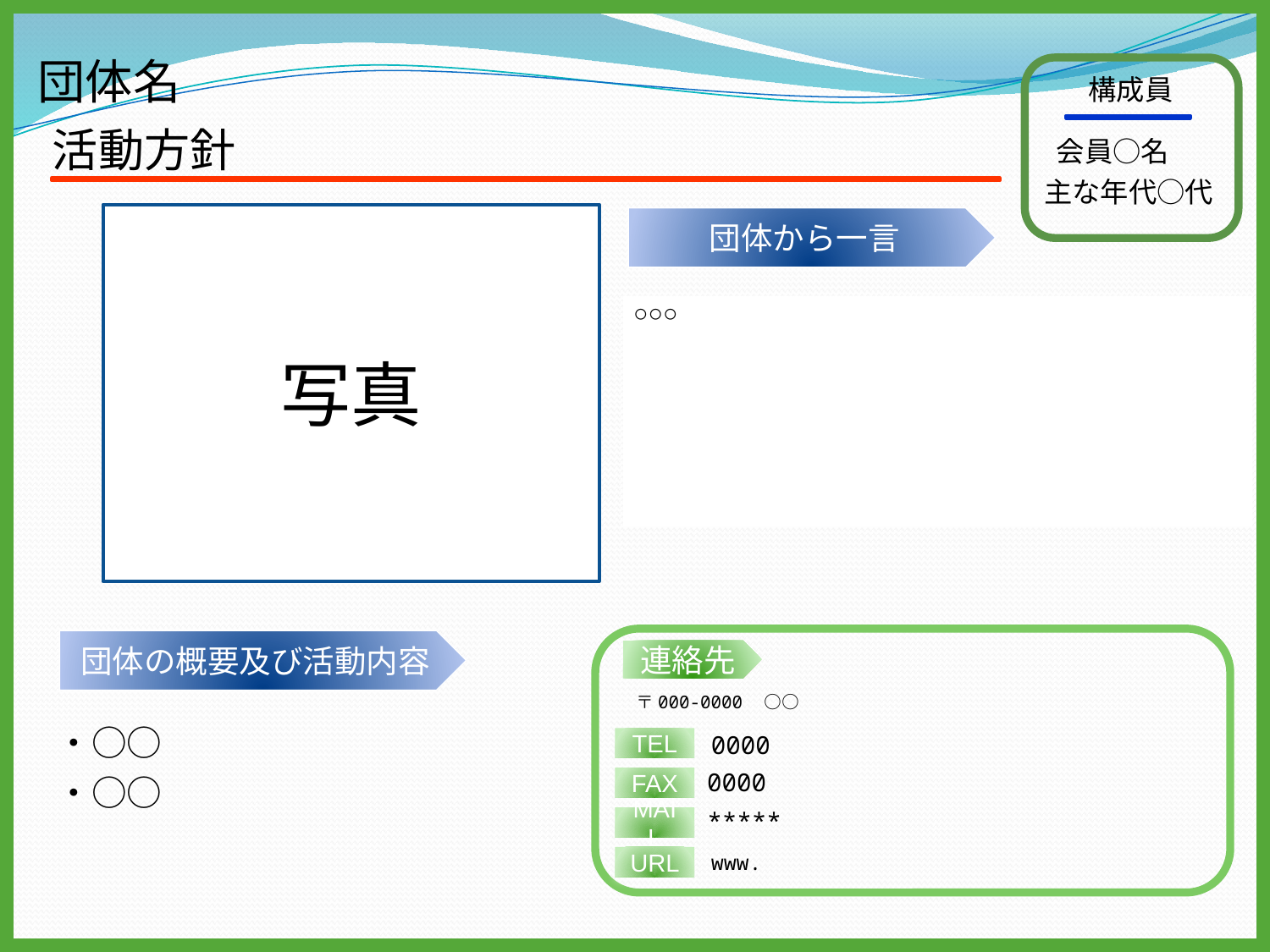

# 団体名

構成員

活動方針

会員○名

主な年代○代
写真
団体から一言
○○○

団体の概要及び活動内容
連絡先
〒000-0000　○○
・○○
・○○

TEL
0000
0000
FAX
*****
MAIL
URL
www.